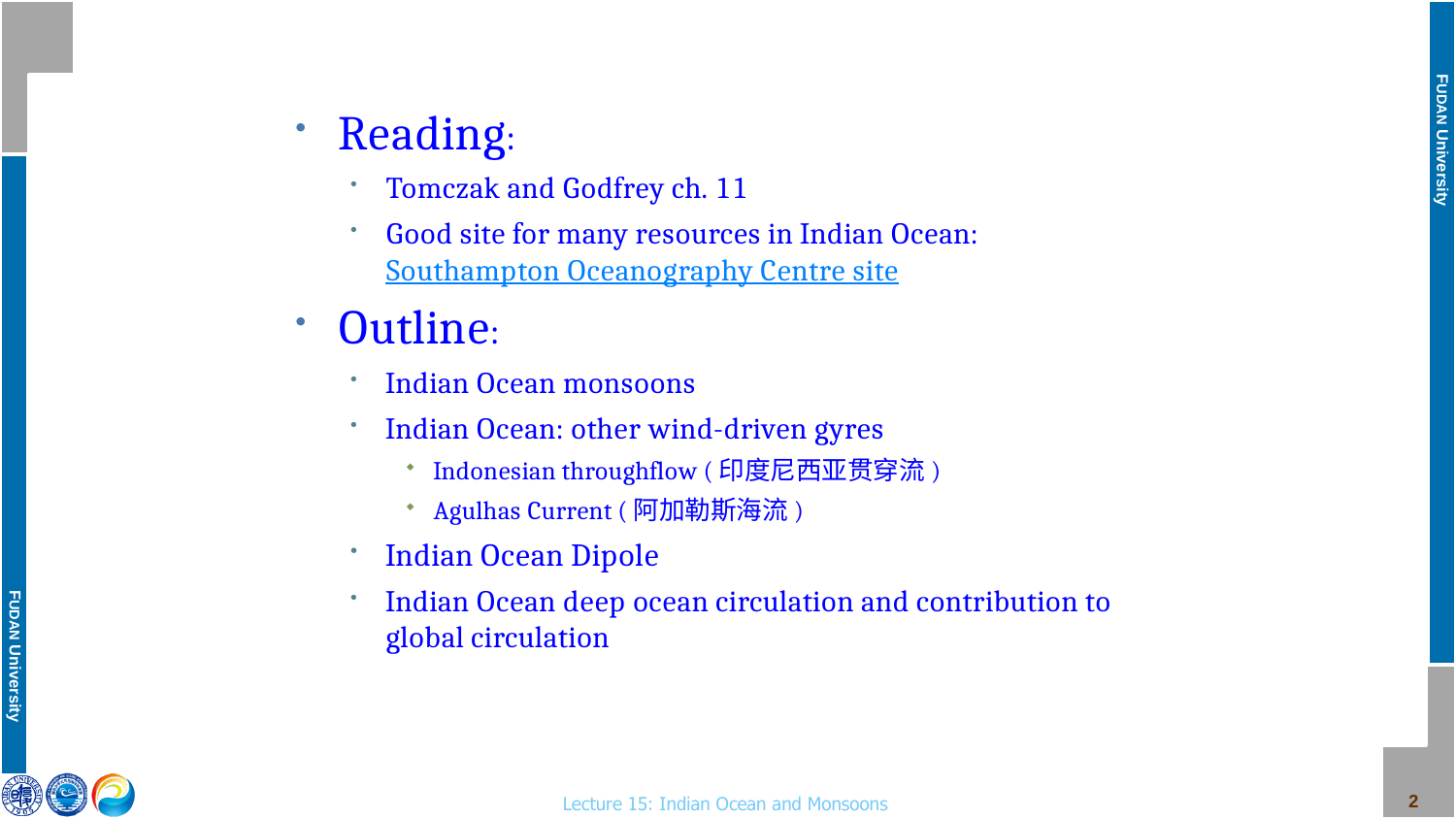

Reading:
Tomczak and Godfrey ch. 11
Good site for many resources in Indian Ocean: Southampton Oceanography Centre site
Outline:
Indian Ocean monsoons
Indian Ocean: other wind-driven gyres
Indonesian throughflow (印度尼西亚贯穿流)
Agulhas Current (阿加勒斯海流)
Indian Ocean Dipole
Indian Ocean deep ocean circulation and contribution to global circulation